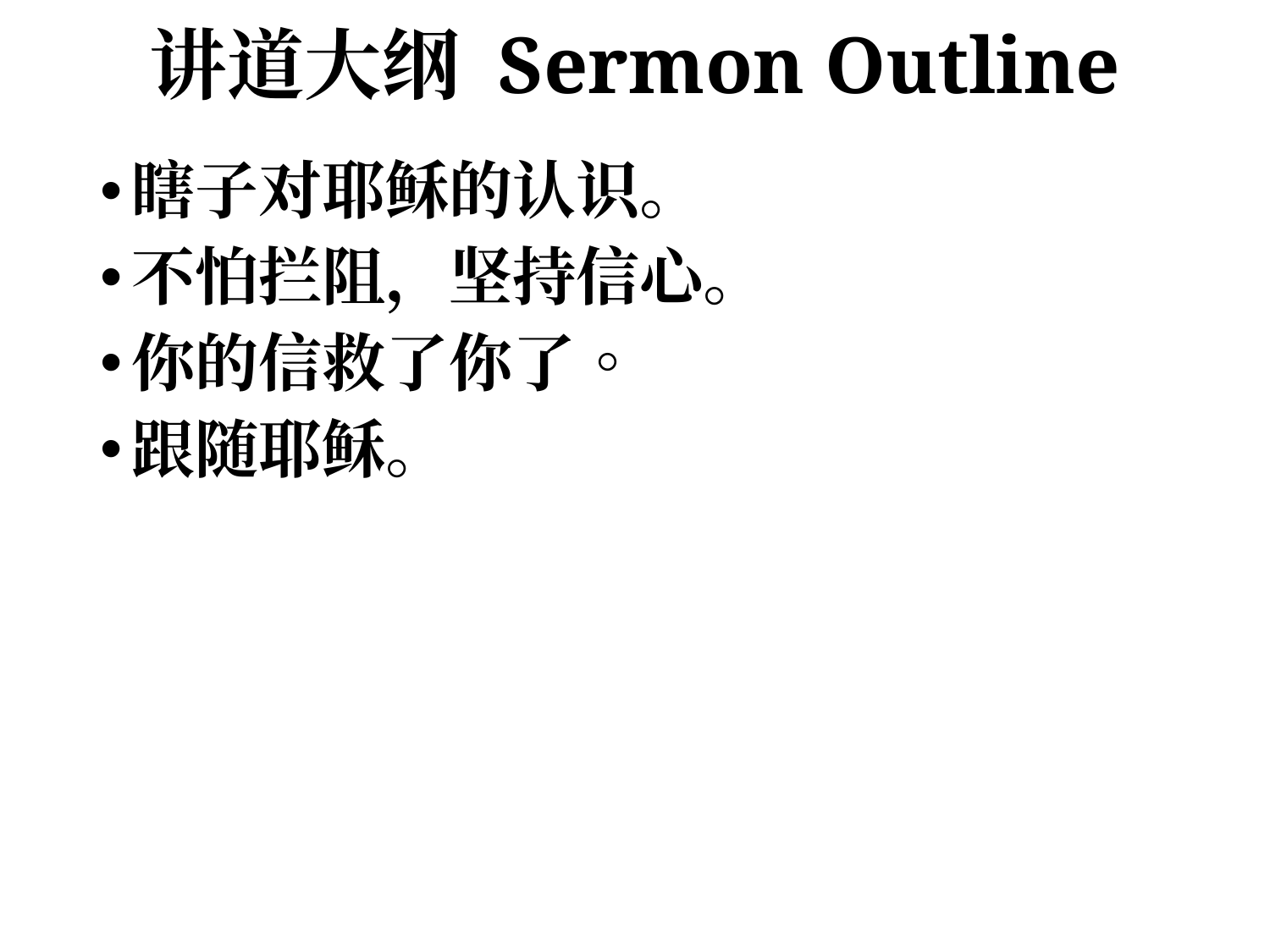

# 讲道大纲 Sermon Outline
瞎子对耶稣的认识。
不怕拦阻，坚持信心。
你的信救了你了。
跟随耶稣。